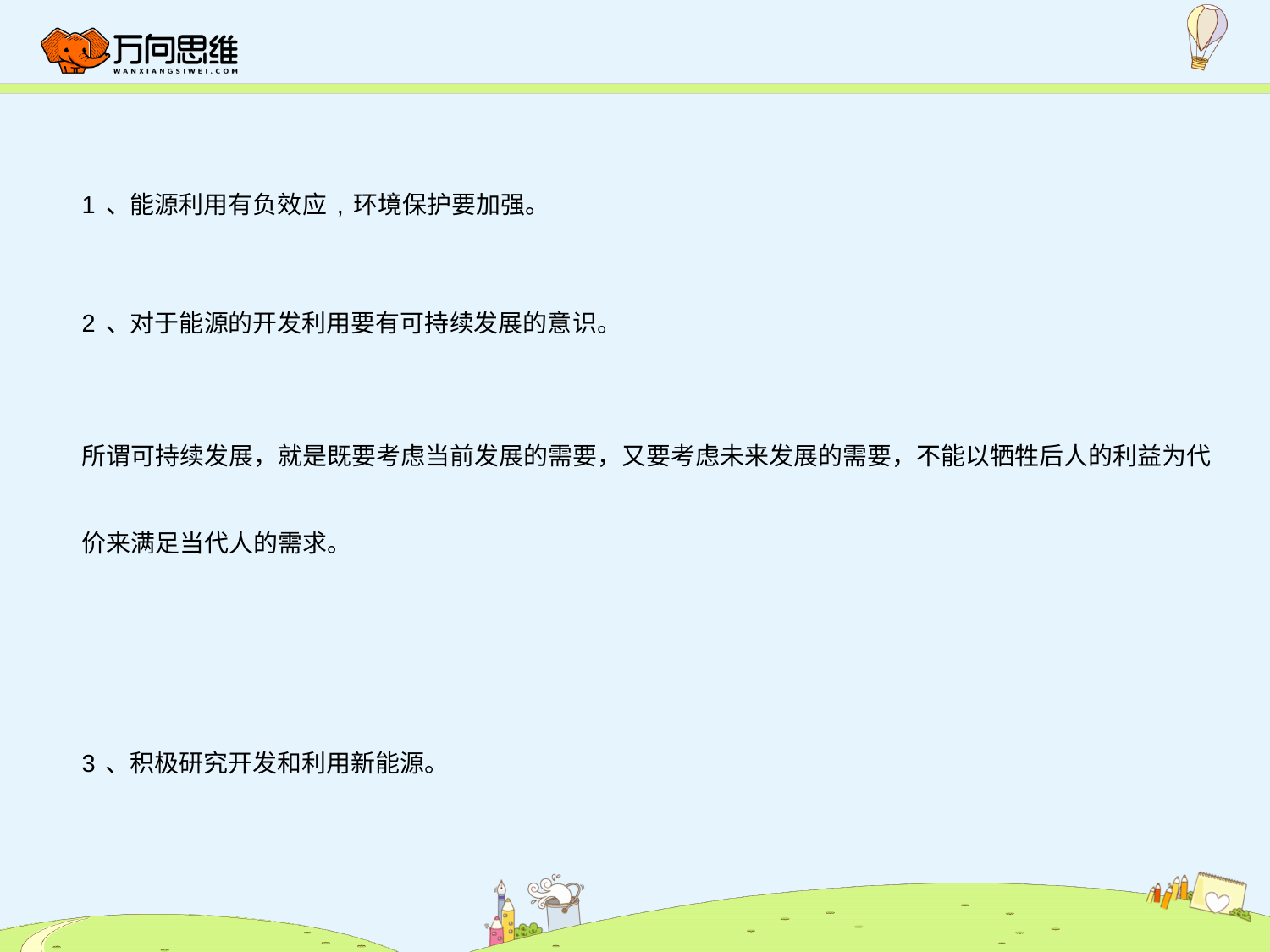

1、能源利用有负效应,环境保护要加强。
2、对于能源的开发利用要有可持续发展的意识。
所谓可持续发展，就是既要考虑当前发展的需要，又要考虑未来发展的需要，不能以牺牲后人的利益为代价来满足当代人的需求。
3、积极研究开发和利用新能源。